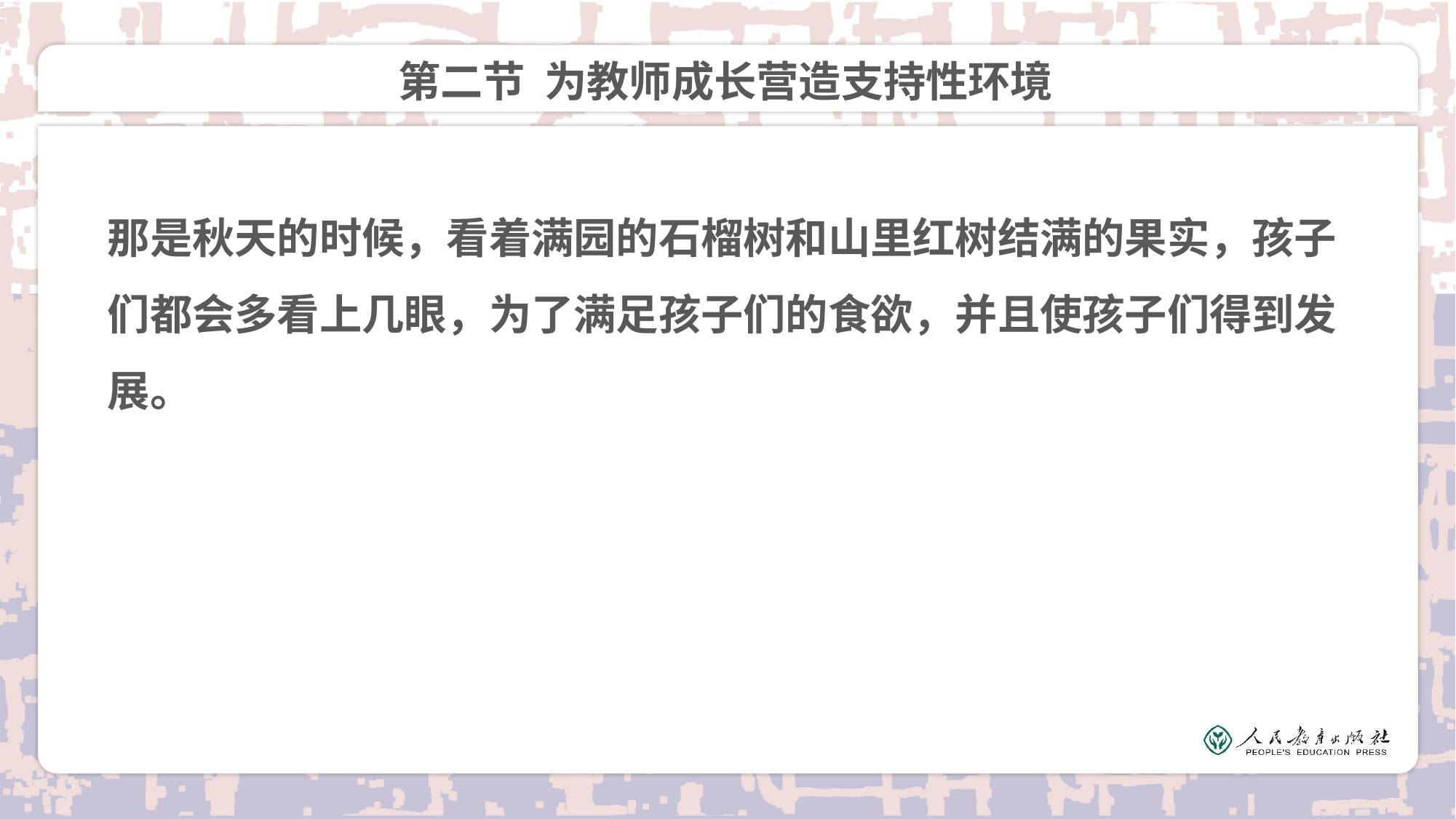

# 第二节  为教师成长营造支持性环境
那是秋天的时候，看着满园的石榴树和山里红树结满的果实，孩子们都会多看上几眼，为了满足孩子们的食欲，并且使孩子们得到发展。